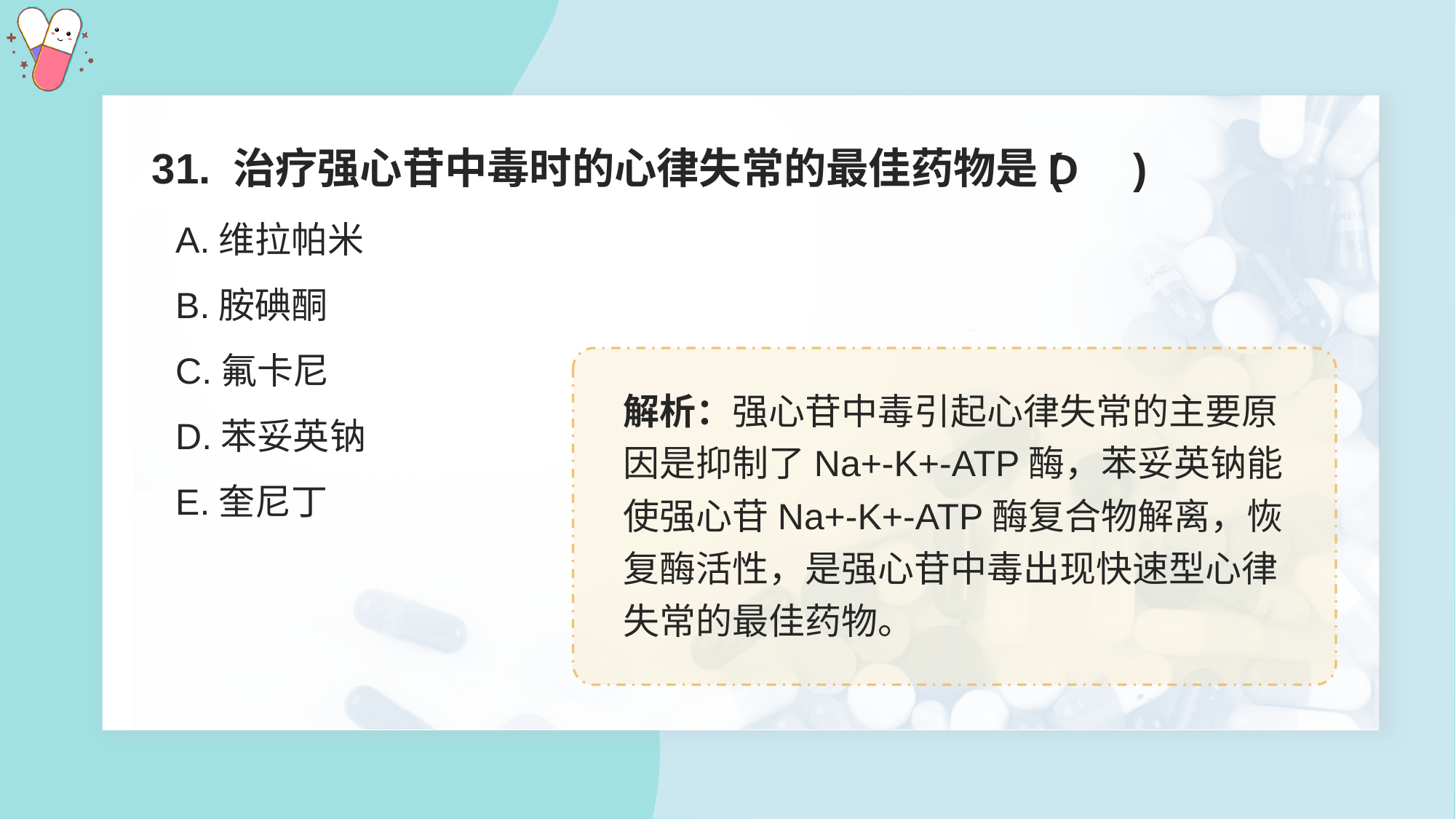

31. 治疗强心苷中毒时的心律失常的最佳药物是(      )
D
A.维拉帕米
B.胺碘酮
C.氟卡尼
D.苯妥英钠
E.奎尼丁

解析：强心苷中毒引起心律失常的主要原因是抑制了Na+-K+-ATP酶，苯妥英钠能使强心苷Na+-K+-ATP酶复合物解离，恢复酶活性，是强心苷中毒出现快速型心律失常的最佳药物。